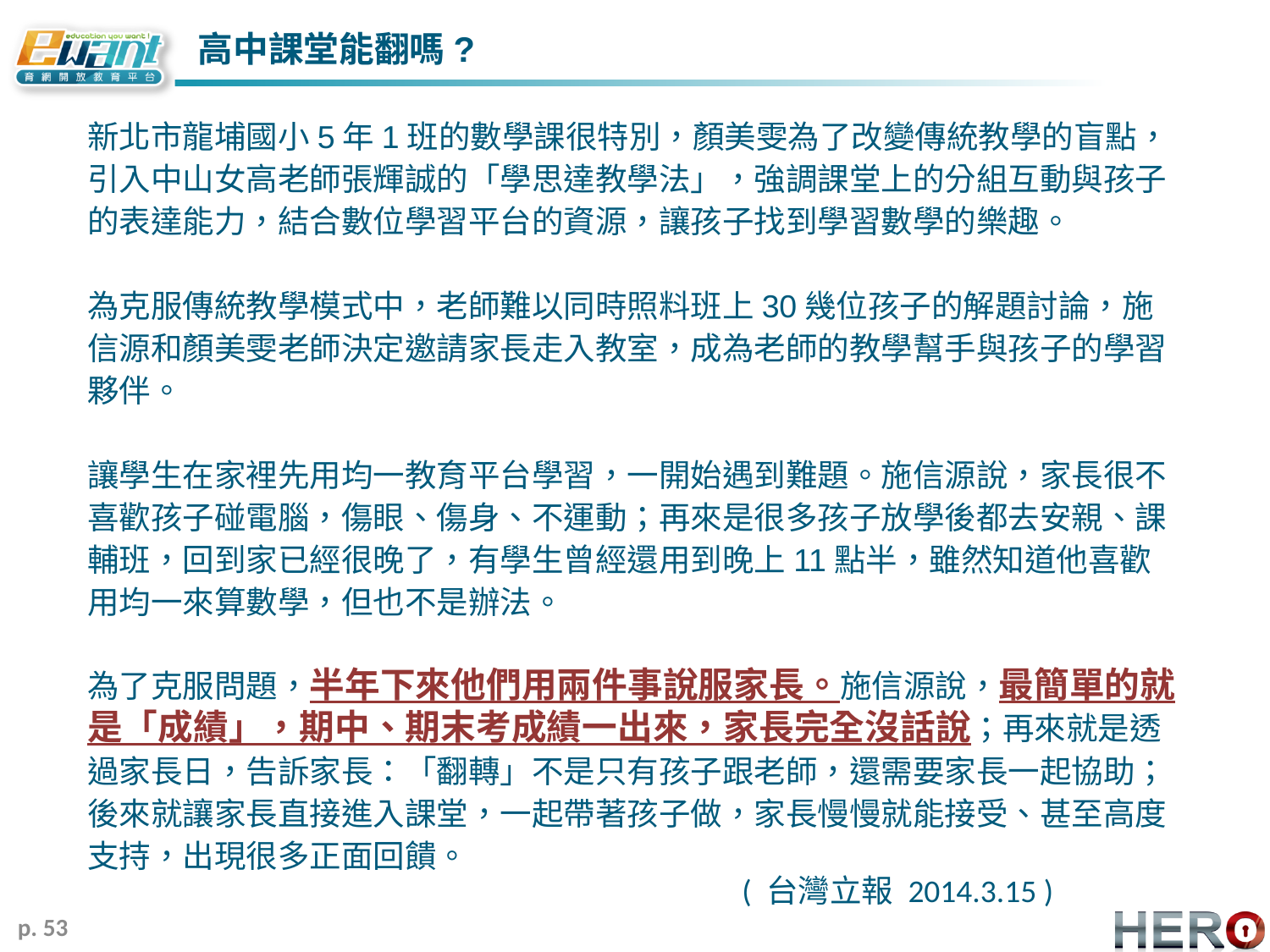

# 高中課堂能翻嗎?
新北市龍埔國小5年1班的數學課很特別，顏美雯為了改變傳統教學的盲點，引入中山女高老師張輝誠的「學思達教學法」，強調課堂上的分組互動與孩子的表達能力，結合數位學習平台的資源，讓孩子找到學習數學的樂趣。

為克服傳統教學模式中，老師難以同時照料班上30幾位孩子的解題討論，施信源和顏美雯老師決定邀請家長走入教室，成為老師的教學幫手與孩子的學習夥伴。

讓學生在家裡先用均一教育平台學習，一開始遇到難題。施信源說，家長很不喜歡孩子碰電腦，傷眼、傷身、不運動；再來是很多孩子放學後都去安親、課輔班，回到家已經很晚了，有學生曾經還用到晚上11點半，雖然知道他喜歡用均一來算數學，但也不是辦法。

為了克服問題，半年下來他們用兩件事說服家長。施信源說，最簡單的就 是「成績」，期中、期末考成績一出來，家長完全沒話說；再來就是透過家長日，告訴家長：「翻轉」不是只有孩子跟老師，還需要家長一起協助；後來就讓家長直接進入課堂，一起帶著孩子做，家長慢慢就能接受、甚至高度支持，出現很多正面回饋。
( 台灣立報 2014.3.15 )
p. 53